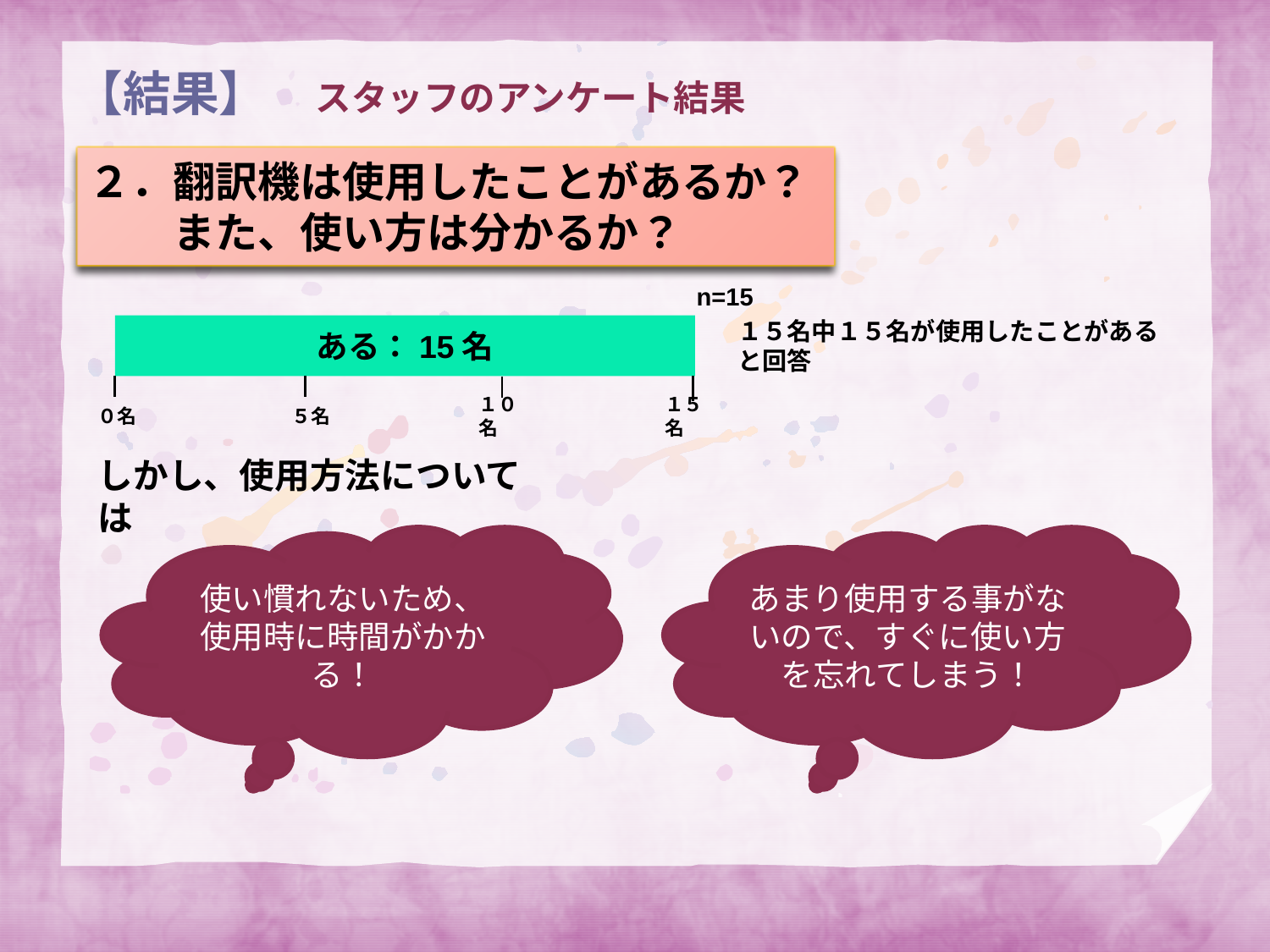

# 【結果】　スタッフのアンケート結果
２．翻訳機は使用したことがあるか？
　　また、使い方は分かるか？
n=15
１５名中１５名が使用したことがあると回答
ある：15名
０名
１５名
５名
１０名
しかし、使用方法については
使い慣れないため、使用時に時間がかかる！
あまり使用する事がないので、すぐに使い方を忘れてしまう！